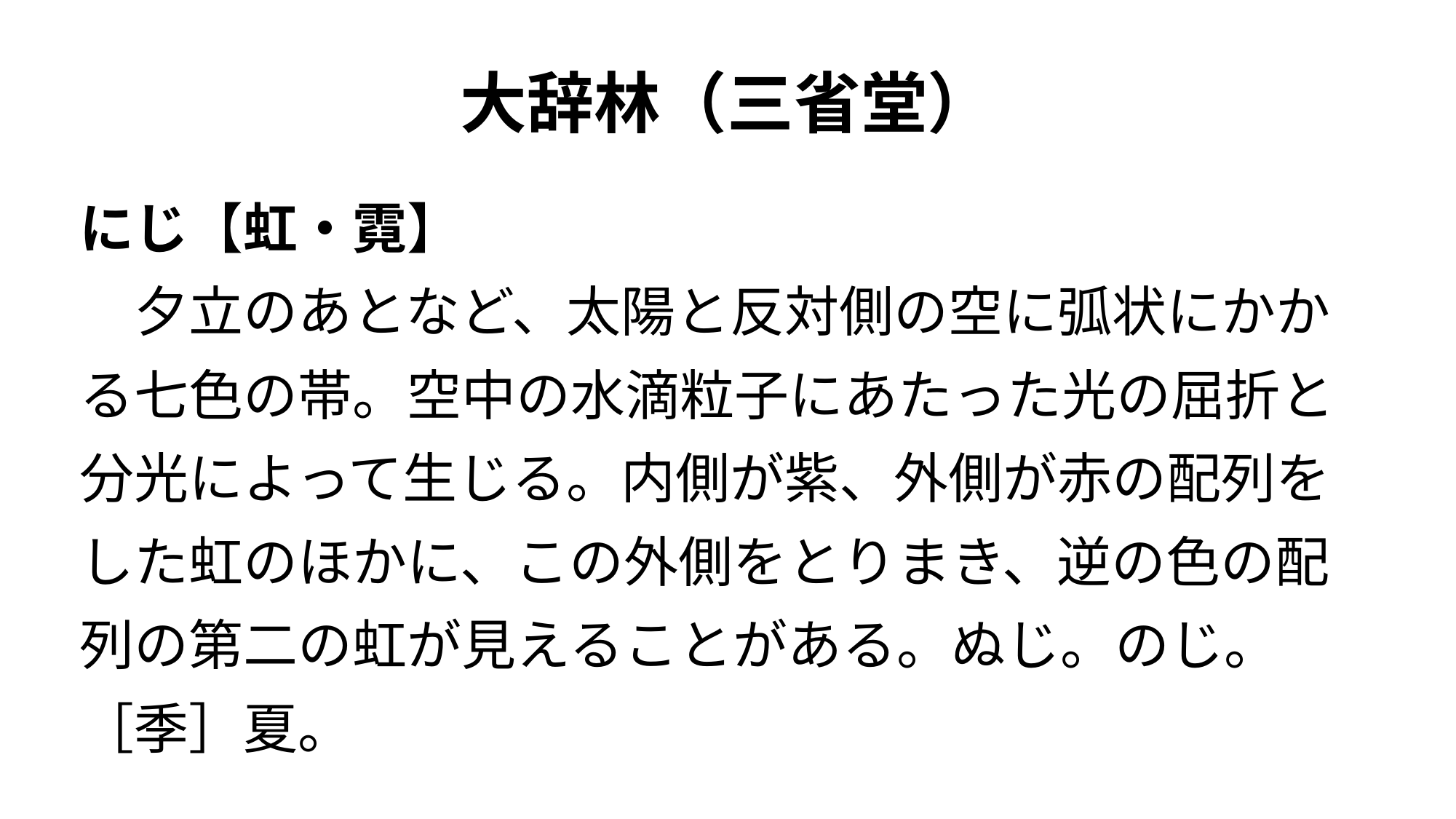

# 大辞林（三省堂）
にじ【虹・霓】
　夕立のあとなど、太陽と反対側の空に弧状にかかる七色の帯。空中の水滴粒子にあたった光の屈折と分光によって生じる。内側が紫、外側が赤の配列をした虹のほかに、この外側をとりまき、逆の色の配列の第二の虹が見えることがある。ぬじ。のじ。［季］夏。